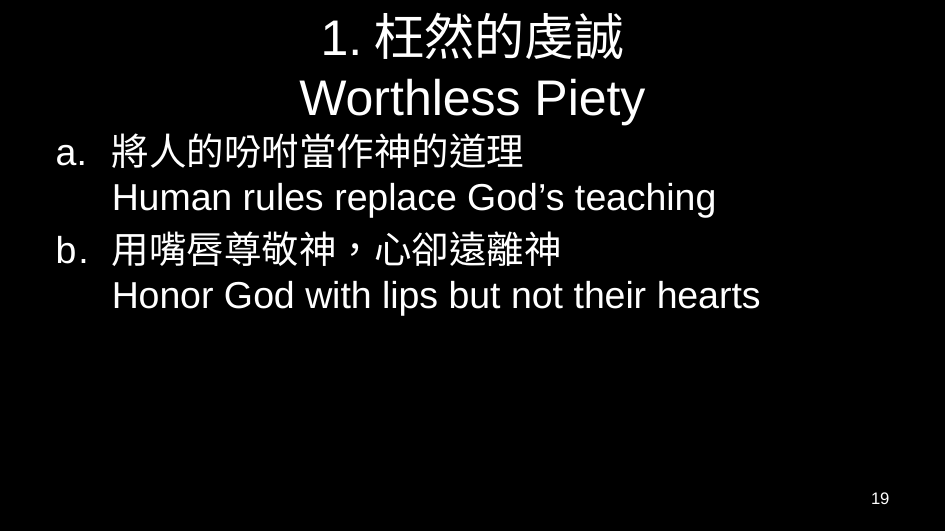

# 1.枉然的虔誠 Worthless Piety
將人的吩咐當作神的道理
Human rules replace God’s teaching
用嘴唇尊敬神，心卻遠離神
Honor God with lips but not their hearts

19